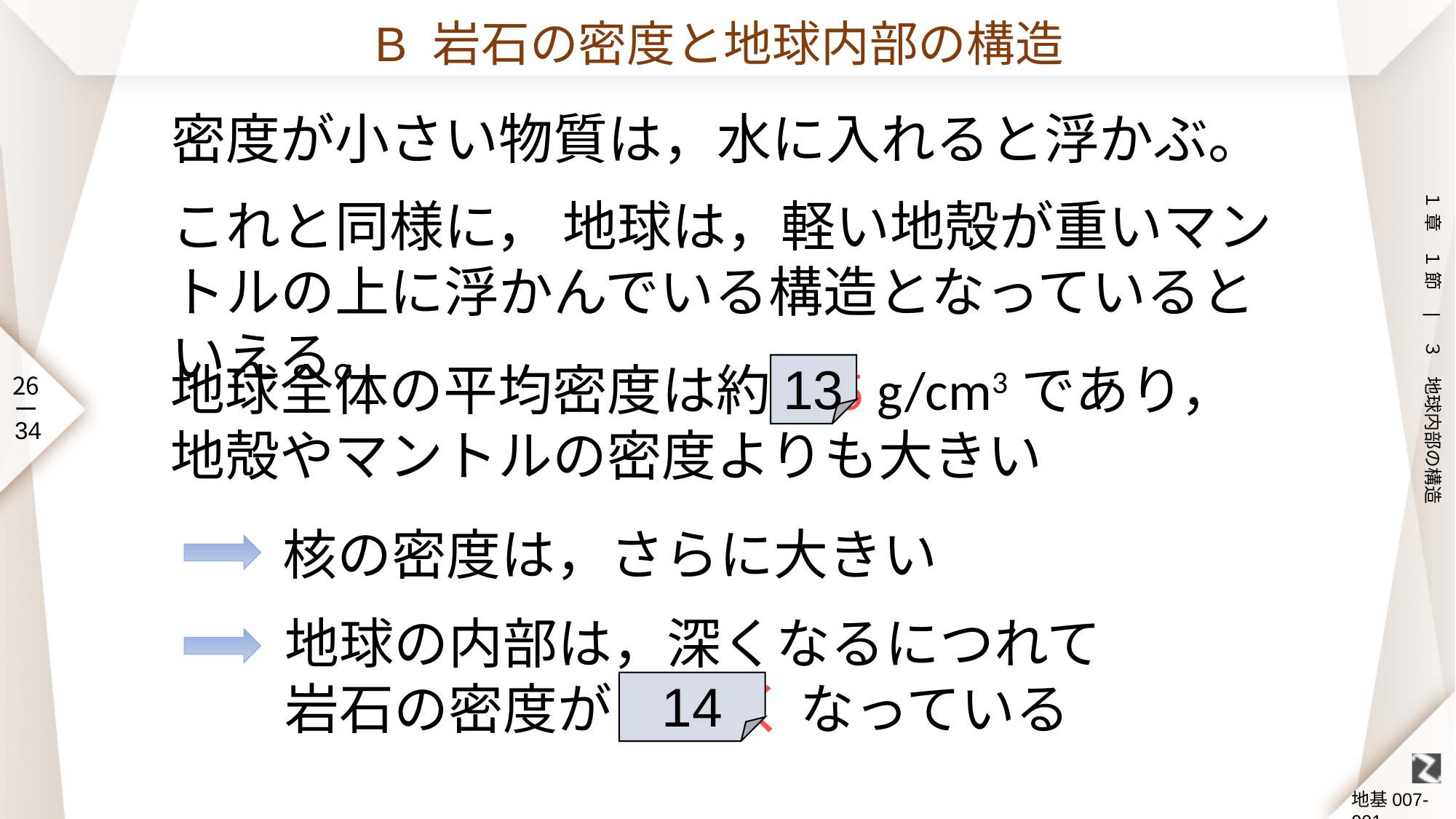

# B 岩石の密度と地球内部の構造
密度が小さい物質は，水に入れると浮かぶ。

これと同様に， 地球は，軽い地殻が重いマントルの上に浮かんでいる構造となっているといえる。
地球全体の平均密度は約 5.5 g/cm3であり，
地殻やマントルの密度よりも大きい
13
核の密度は，さらに大きい

地球の内部は，深くなるにつれて
岩石の密度が 大きく なっている

14